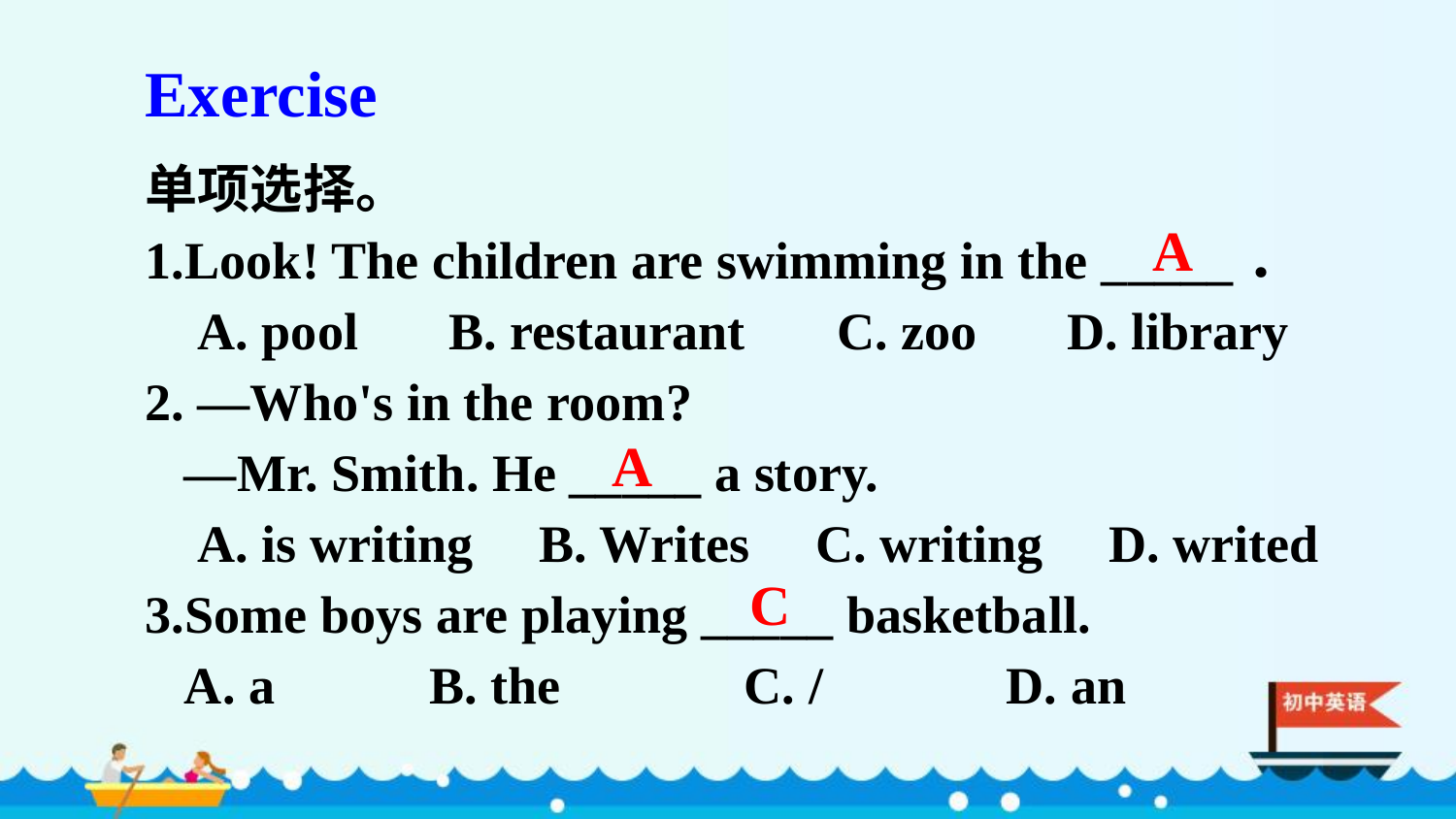

Exercise
单项选择。
1.Look! The children are swimming in the _____．
    A. pool　 B. restaurant 　C. zoo　 D. library
2. —Who's in the room?
   —Mr. Smith. He _____ a story.
    A. is writing     B. Writes     C. writing     D. writed
3.Some boys are playing _____ basketball.
   A. a　  　B. the　　　C. /　　　D. an
A
A
C